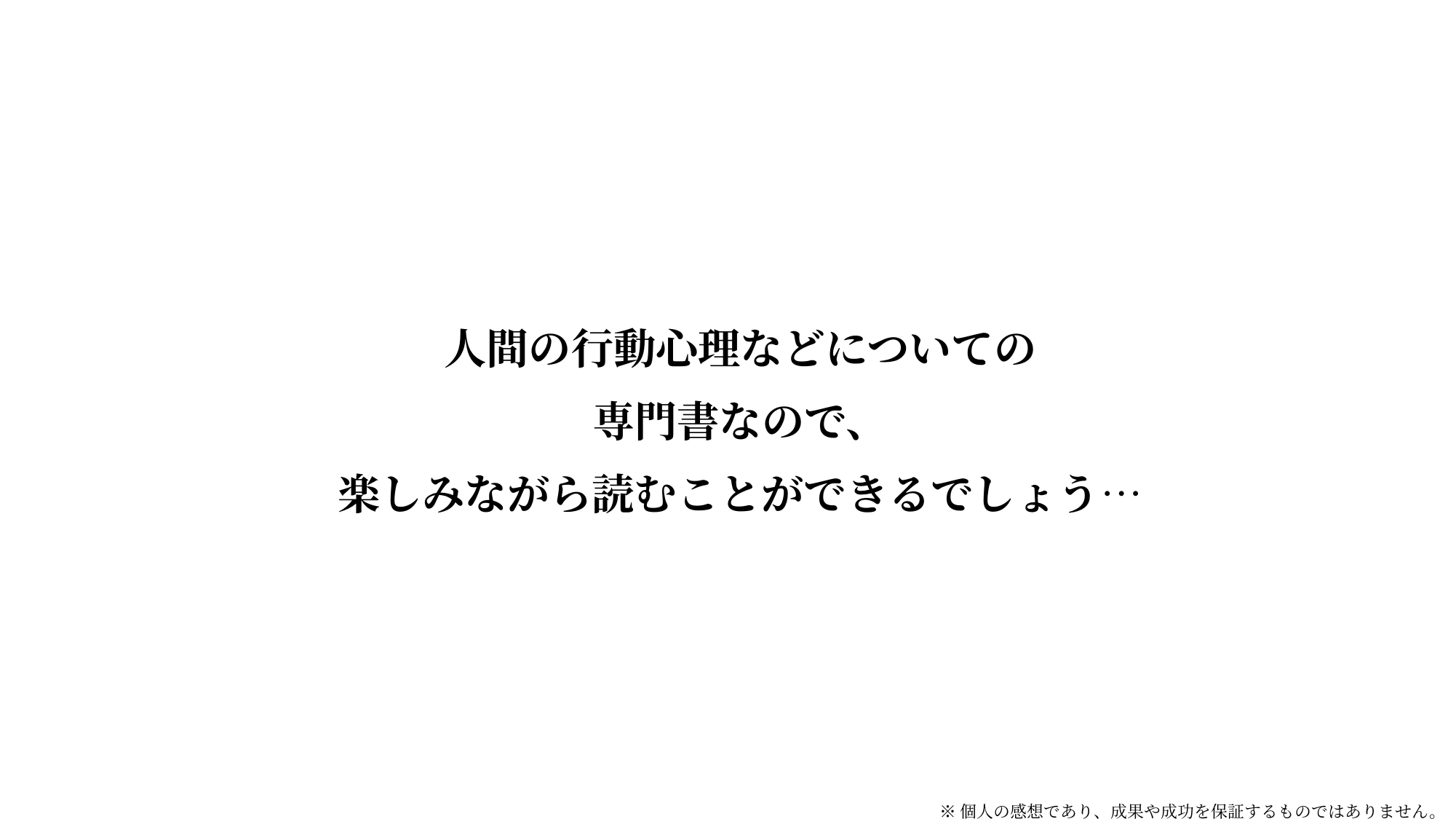

人間の行動心理などについての
専門書なので、
楽しみながら読むことができるでしょう…
※個人の感想であり、成果や成功を保証するものではありません。